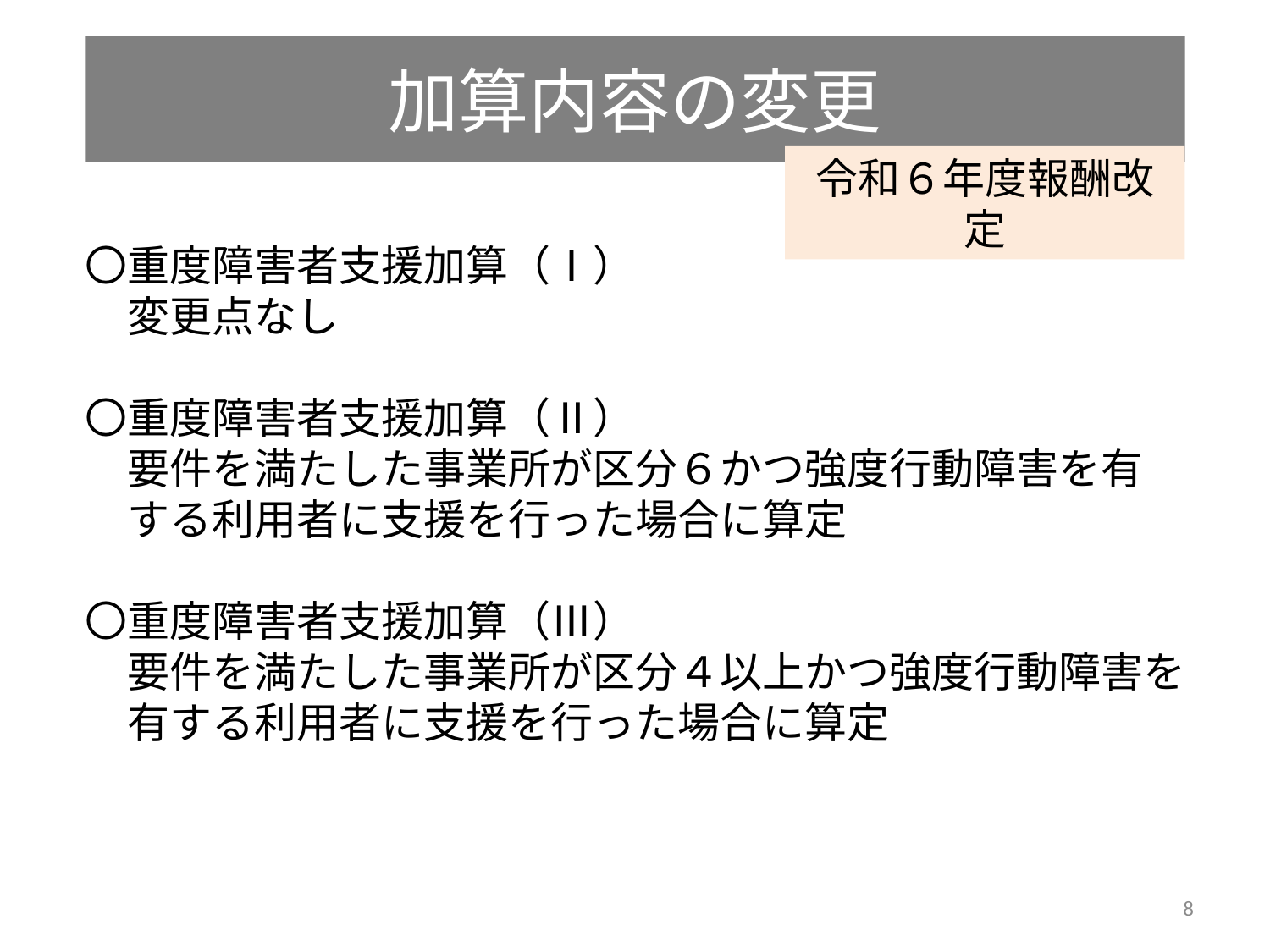

# 加算内容の変更
令和６年度報酬改定

〇重度障害者支援加算（Ⅰ）
　変更点なし

〇重度障害者支援加算（Ⅱ）
　要件を満たした事業所が区分６かつ強度行動障害を有
　する利用者に支援を行った場合に算定

〇重度障害者支援加算（Ⅲ）
　要件を満たした事業所が区分４以上かつ強度行動障害を
　有する利用者に支援を行った場合に算定

8